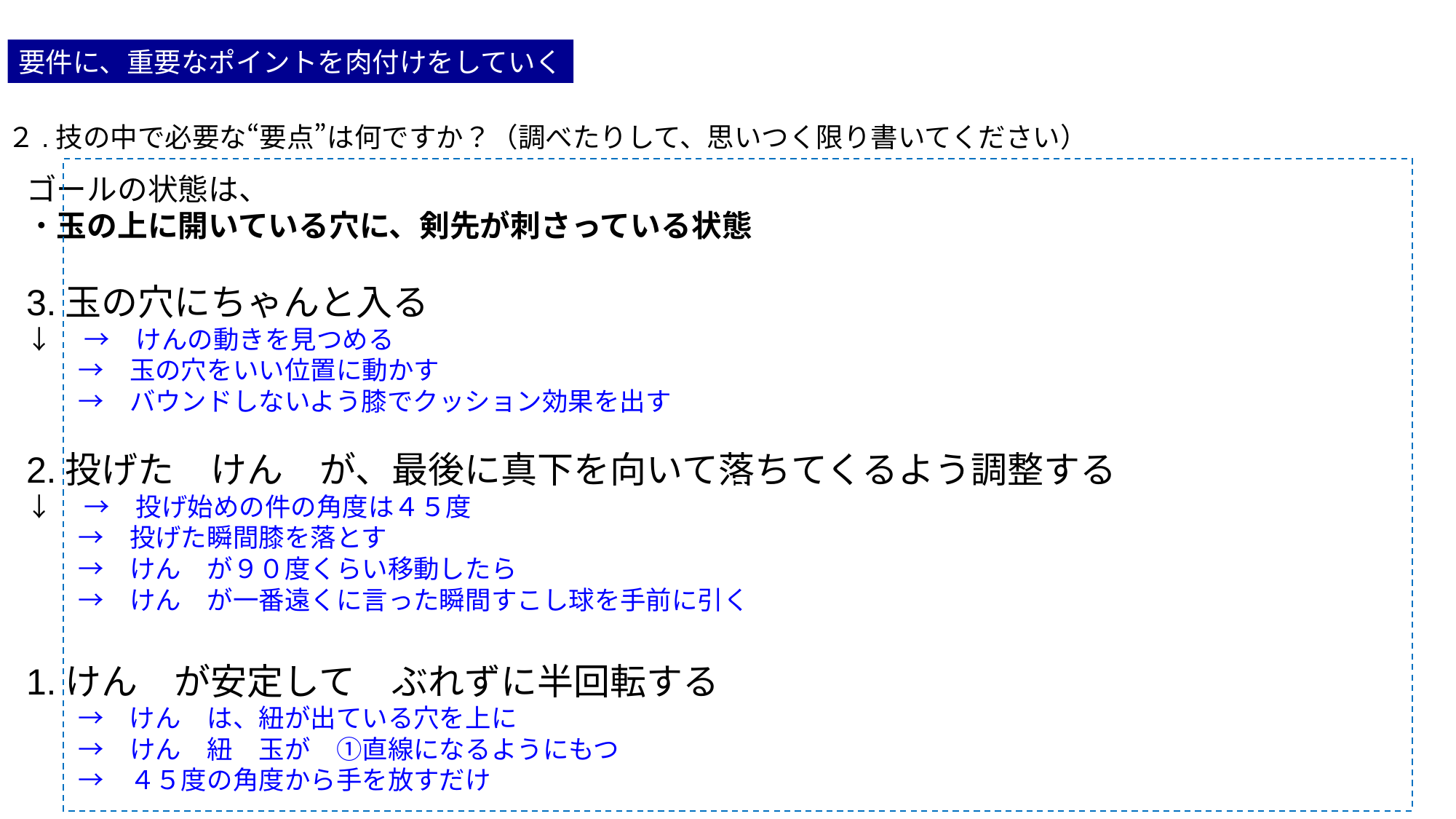

要件に、重要なポイントを肉付けをしていく
Q２.技の中で必要な“要点”は何ですか？（調べたりして、思いつく限り書いてください）
D
ゴールの状態は、
・玉の上に開いている穴に、剣先が刺さっている状態

3.玉の穴にちゃんと入る
↓　→　けんの動きを見つめる
　　→　玉の穴をいい位置に動かす
　　→　バウンドしないよう膝でクッション効果を出す

2.投げた　けん　が、最後に真下を向いて落ちてくるよう調整する
↓　→　投げ始めの件の角度は４５度
　　→　投げた瞬間膝を落とす
　　→　けん　が９０度くらい移動したら
　　→　けん　が一番遠くに言った瞬間すこし球を手前に引く

1.けん　が安定して　ぶれずに半回転する
　　→　けん　は、紐が出ている穴を上に
　　→　けん　紐　玉が　①直線になるようにもつ
　　→　４５度の角度から手を放すだけ